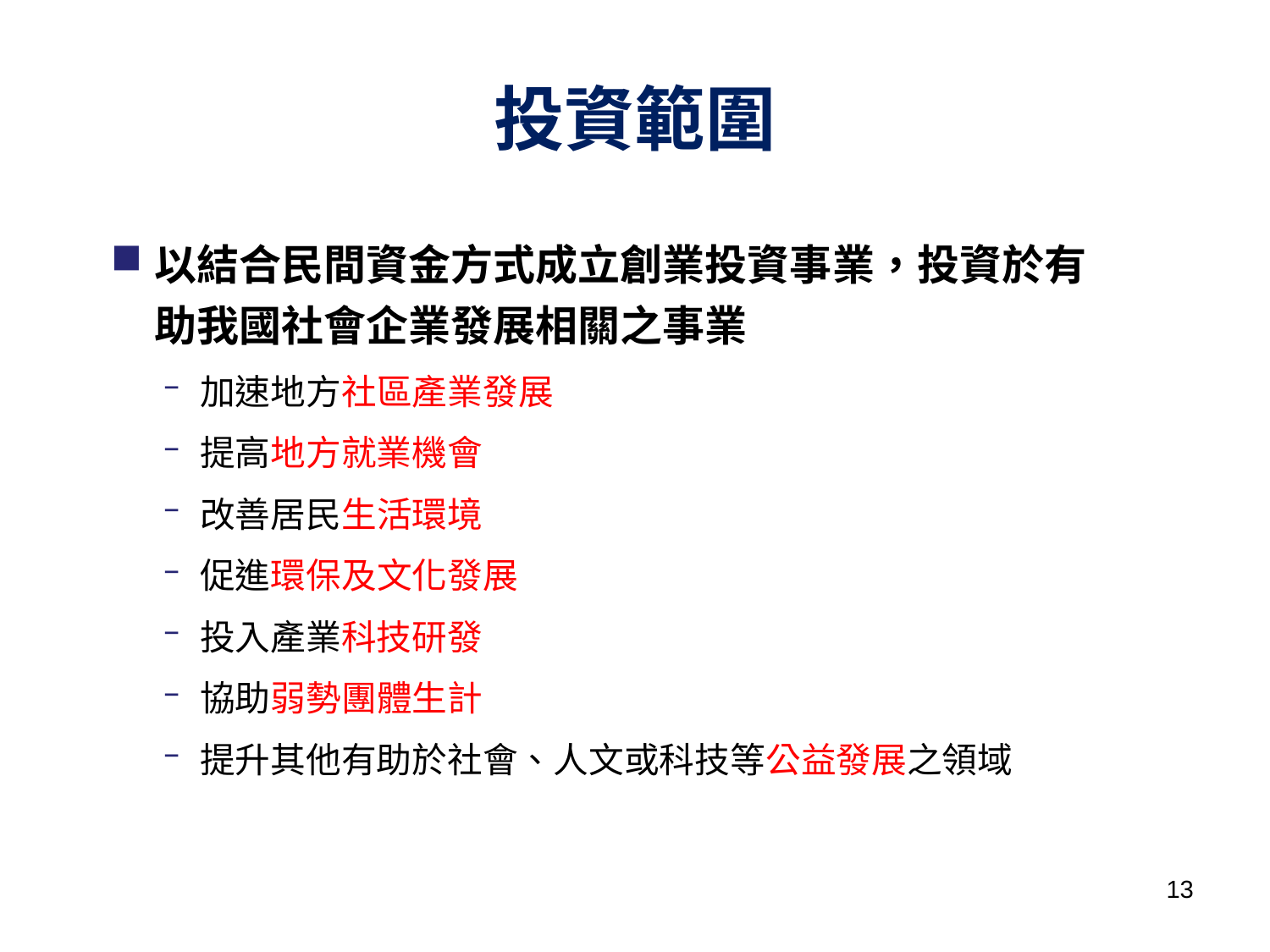

投資範圍
以結合民間資金方式成立創業投資事業，投資於有助我國社會企業發展相關之事業
加速地方社區產業發展
提高地方就業機會
改善居民生活環境
促進環保及文化發展
投入產業科技研發
協助弱勢團體生計
提升其他有助於社會、人文或科技等公益發展之領域

13